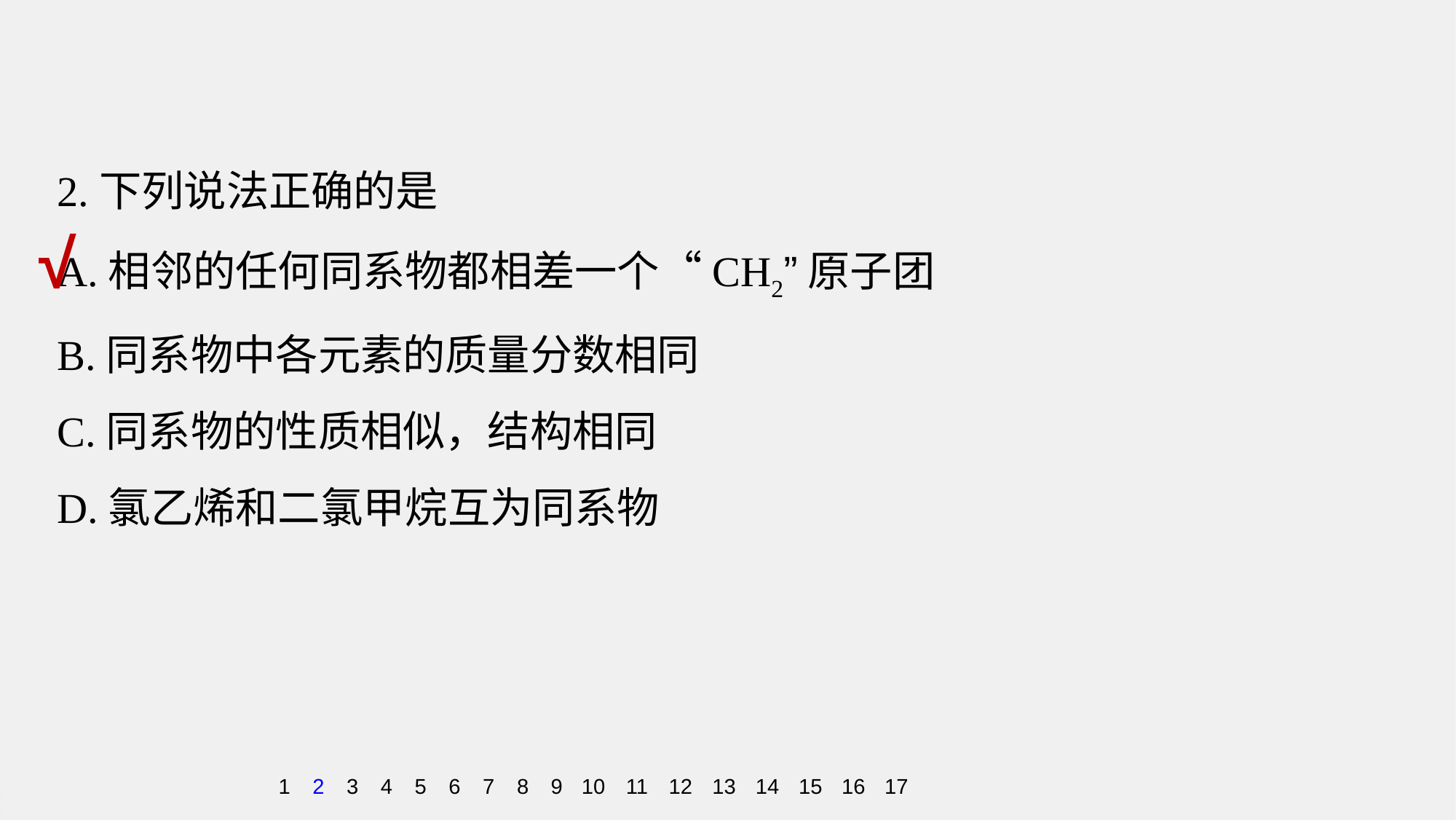

2.下列说法正确的是
A.相邻的任何同系物都相差一个“CH2”原子团
B.同系物中各元素的质量分数相同
C.同系物的性质相似，结构相同
D.氯乙烯和二氯甲烷互为同系物
√
1
2
3
4
5
6
7
8
9
10
11
12
13
14
15
16
17